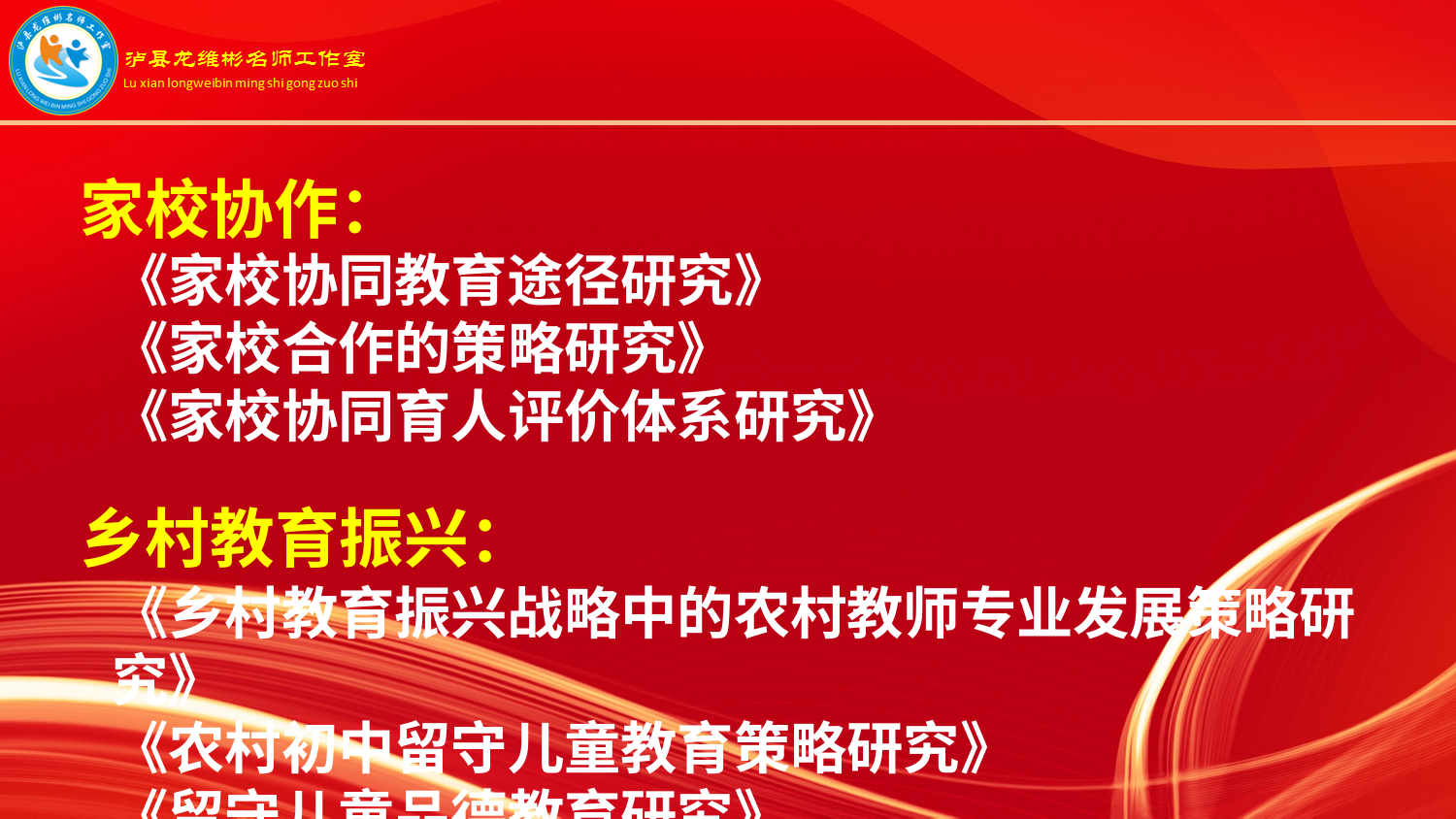

家校协作：
《家校协同教育途径研究》
《家校合作的策略研究》
《家校协同育人评价体系研究》
乡村教育振兴：
《乡村教育振兴战略中的农村教师专业发展策略研究》
《农村初中留守儿童教育策略研究》
《留守儿童品德教育研究》